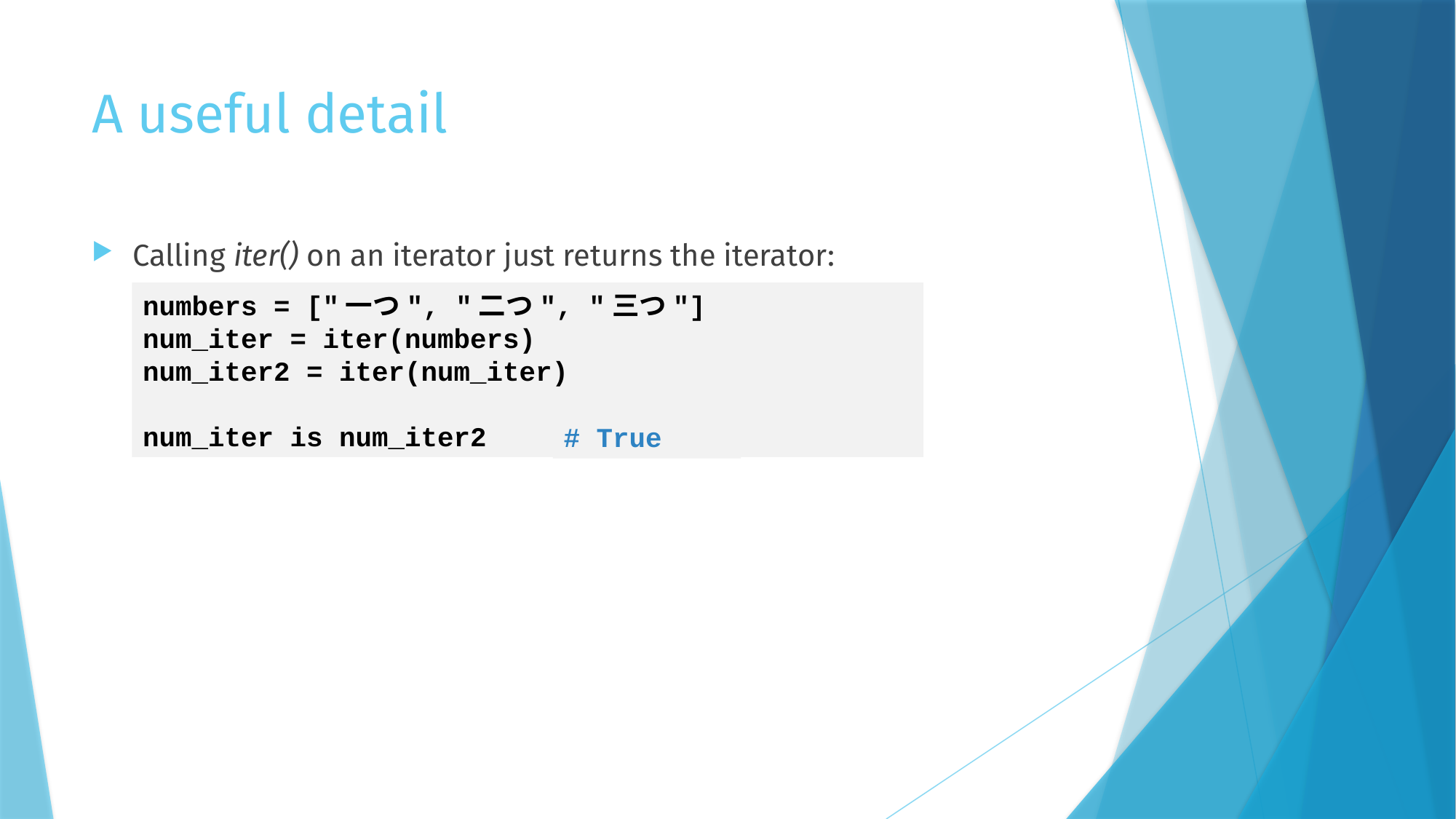

# A useful detail
Calling iter() on an iterator just returns the iterator:
numbers = ["一つ", "二つ", "三つ"]
num_iter = iter(numbers)
num_iter2 = iter(num_iter)

num_iter is num_iter2
# True